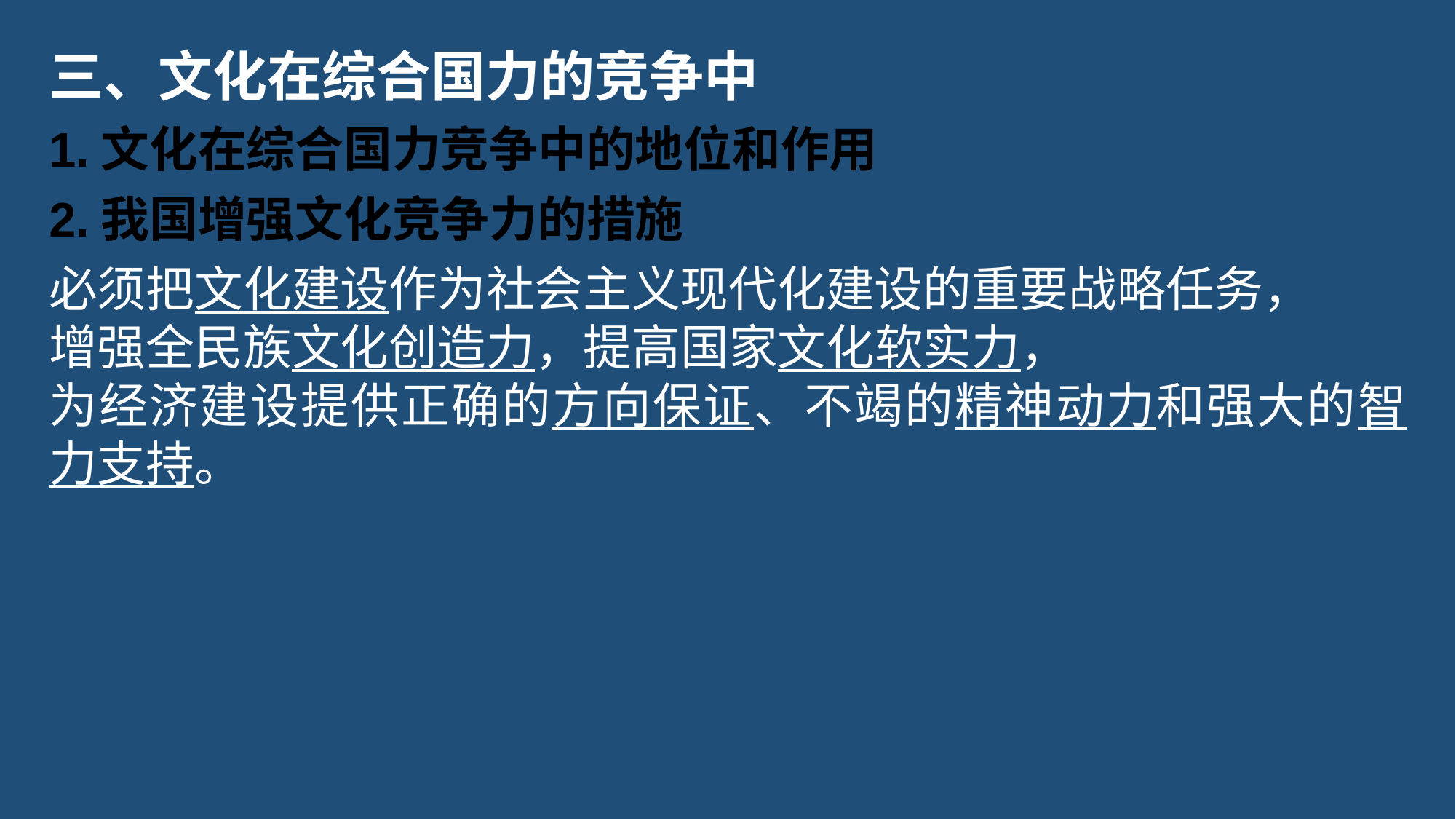

三、文化在综合国力的竞争中
1.文化在综合国力竞争中的地位和作用
2.我国增强文化竞争力的措施
必须把文化建设作为社会主义现代化建设的重要战略任务，
增强全民族文化创造力，提高国家文化软实力，
为经济建设提供正确的方向保证、不竭的精神动力和强大的智力支持。